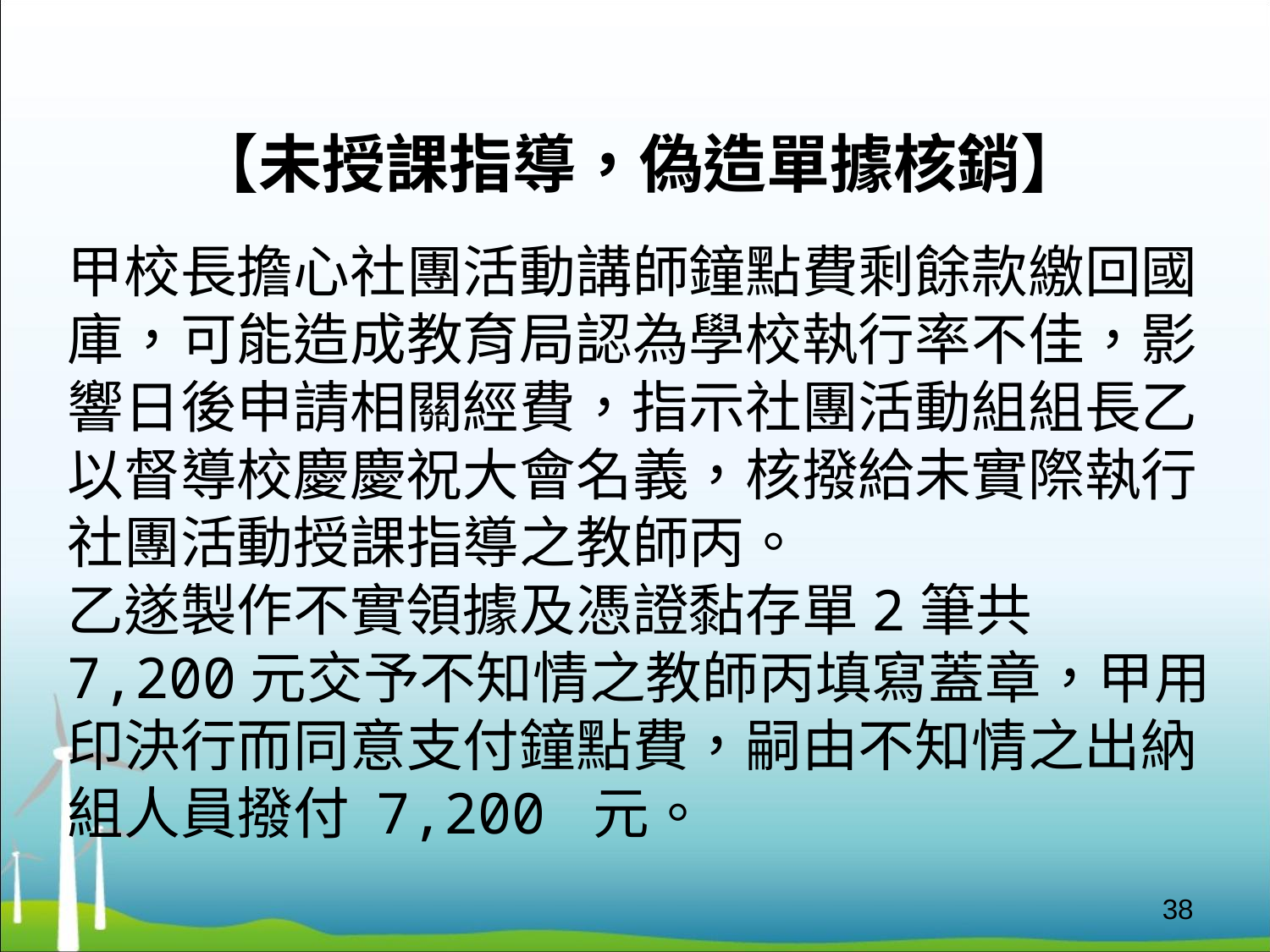

【未授課指導，偽造單據核銷】
甲校長擔心社團活動講師鐘點費剩餘款繳回國庫，可能造成教育局認為學校執行率不佳，影響日後申請相關經費，指示社團活動組組長乙以督導校慶慶祝大會名義，核撥給未實際執行社團活動授課指導之教師丙。
乙遂製作不實領據及憑證黏存單2筆共7,200元交予不知情之教師丙填寫蓋章，甲用印決行而同意支付鐘點費，嗣由不知情之出納組人員撥付 7,200 元。
38